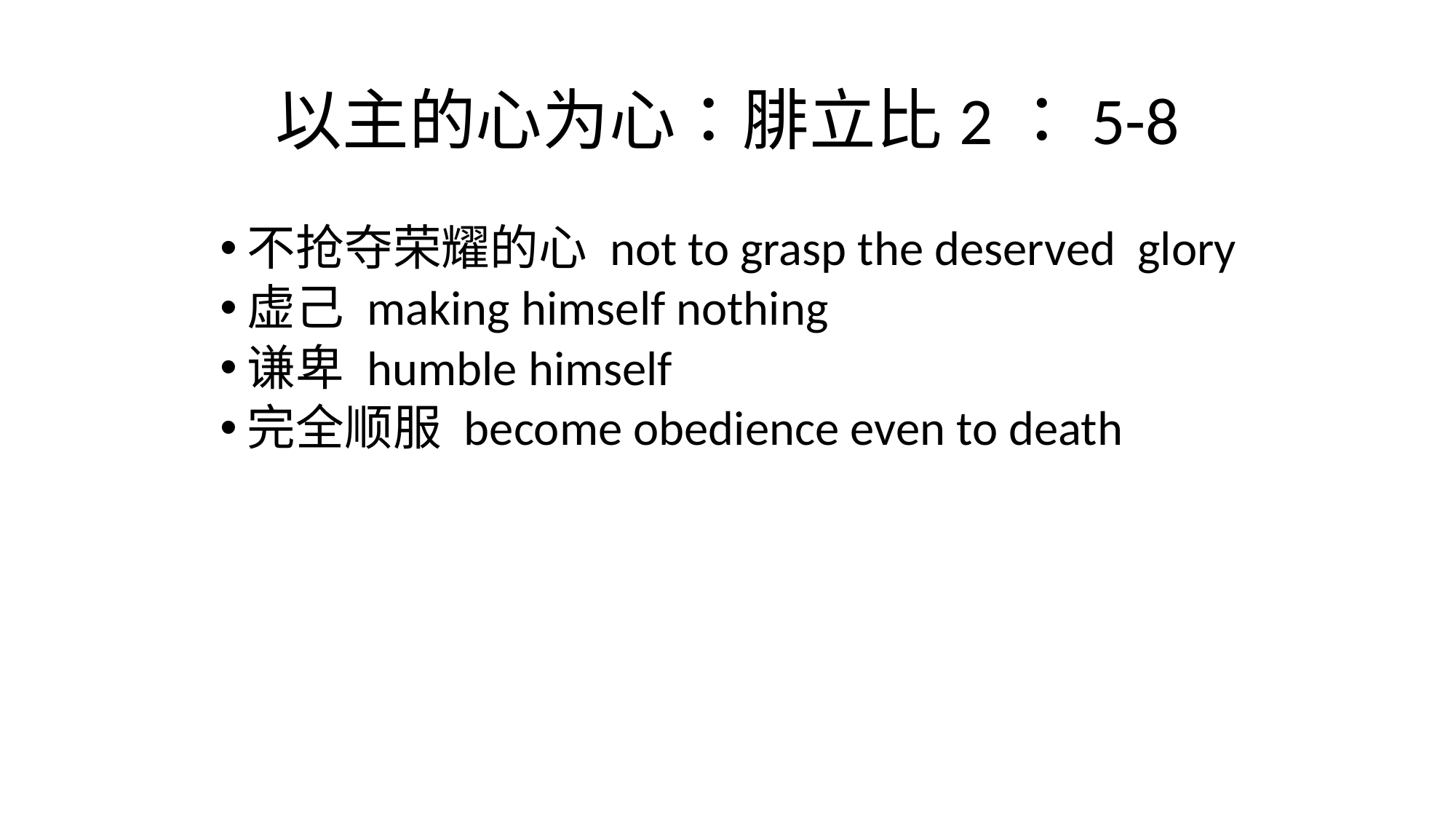

# 以主的心为心：腓立比2：5-8
不抢夺荣耀的心 not to grasp the deserved  glory
虚己 making himself nothing
谦卑 humble himself
完全顺服 become obedience even to death